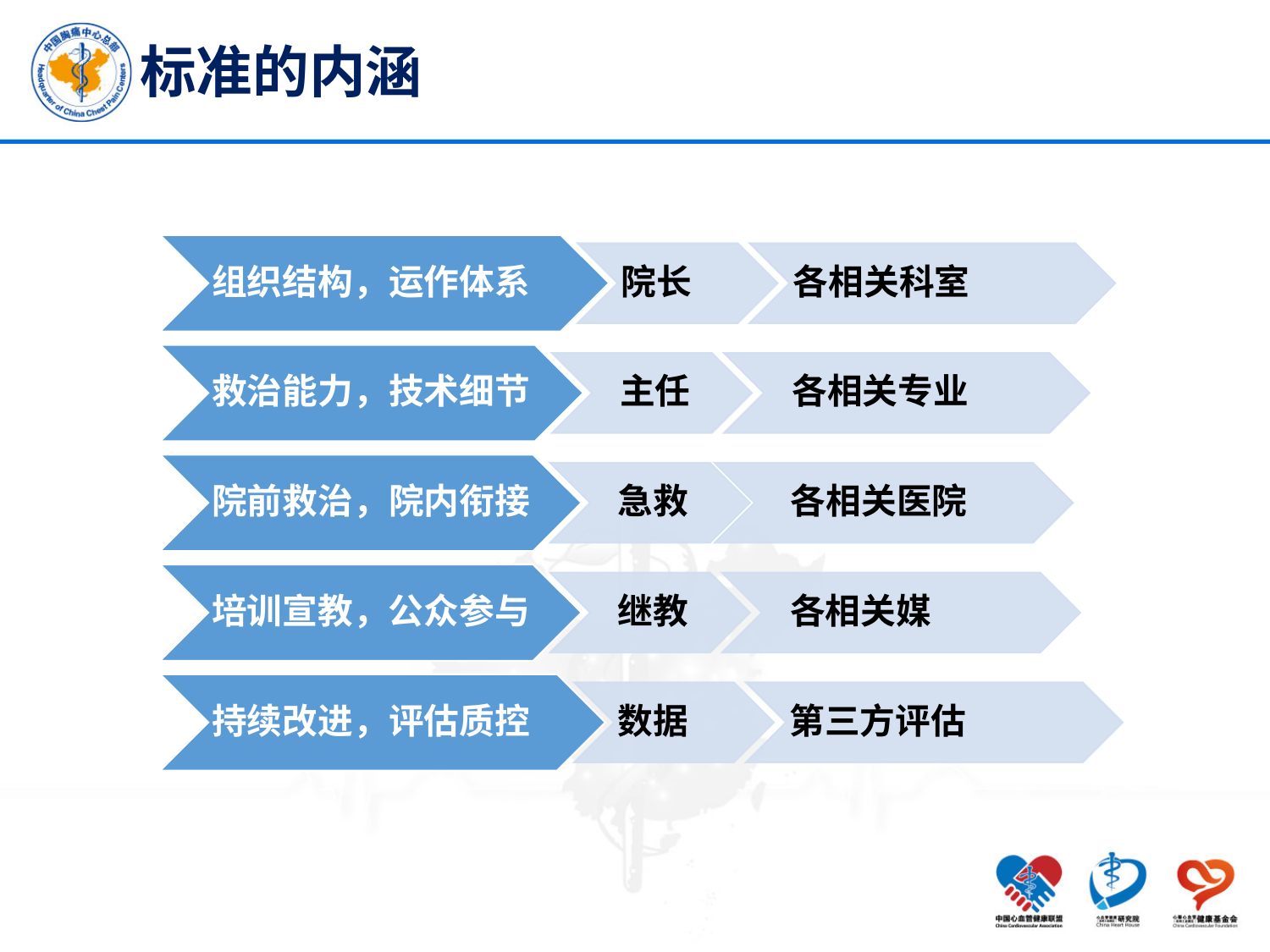

# 标准的内涵
组织结构，运作体系
院长
各相关科室
救治能力，技术细节
  主任
  各相关专业
院前救治，院内衔接
  急救
   各相关医院
培训宣教，公众参与
  继教
  各相关媒
持续改进，评估质控
数据
第三方评估